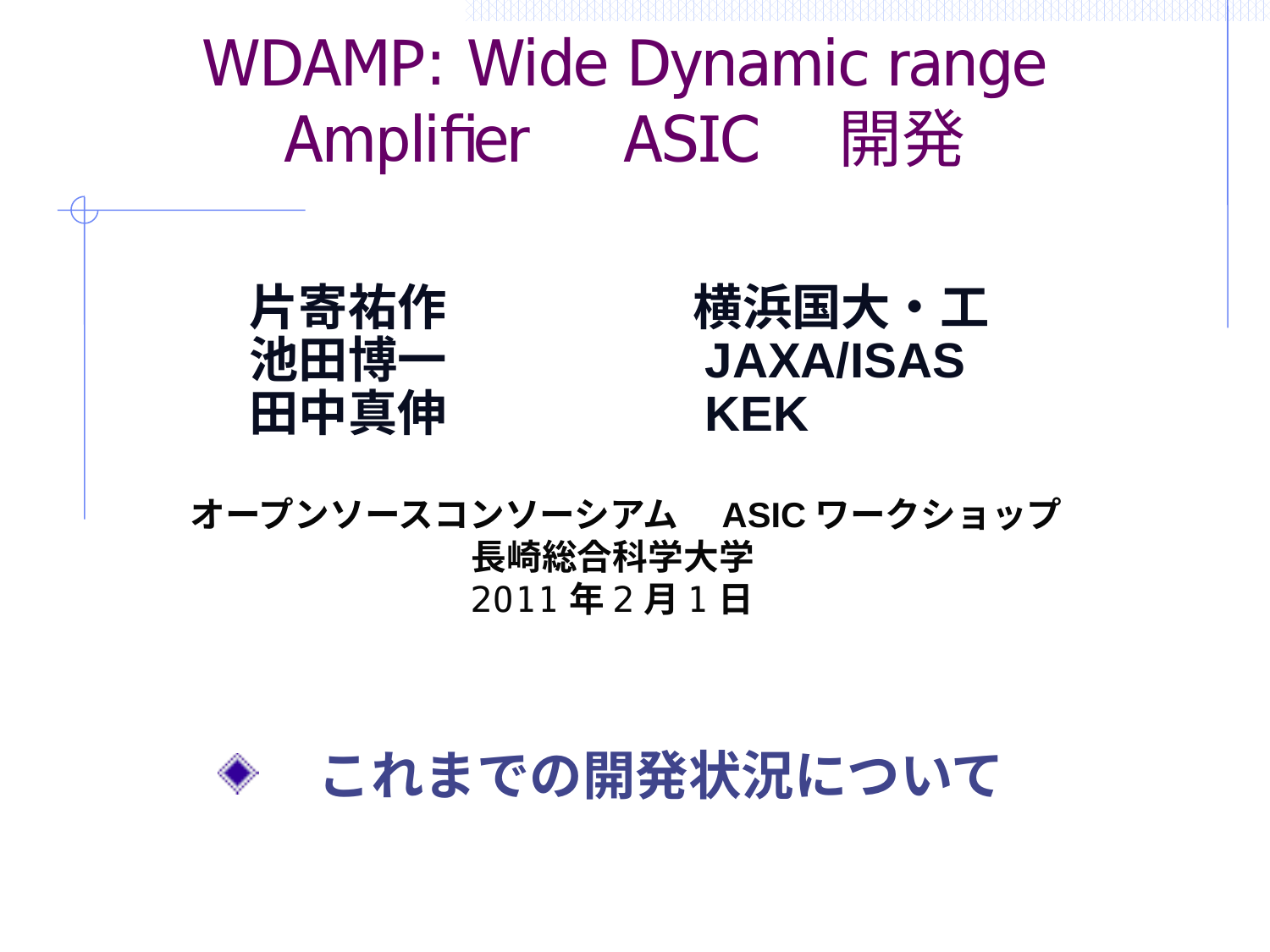

# WDAMP: Wide Dynamic range Amplifier　ASIC　開発
片寄祐作　　　　　横浜国大・工
池田博一　　　　　JAXA/ISAS
田中真伸　　　　　KEK

オープンソースコンソーシアム　ASICワークショップ
長崎総合科学大学
2011年2月1日
　これまでの開発状況について